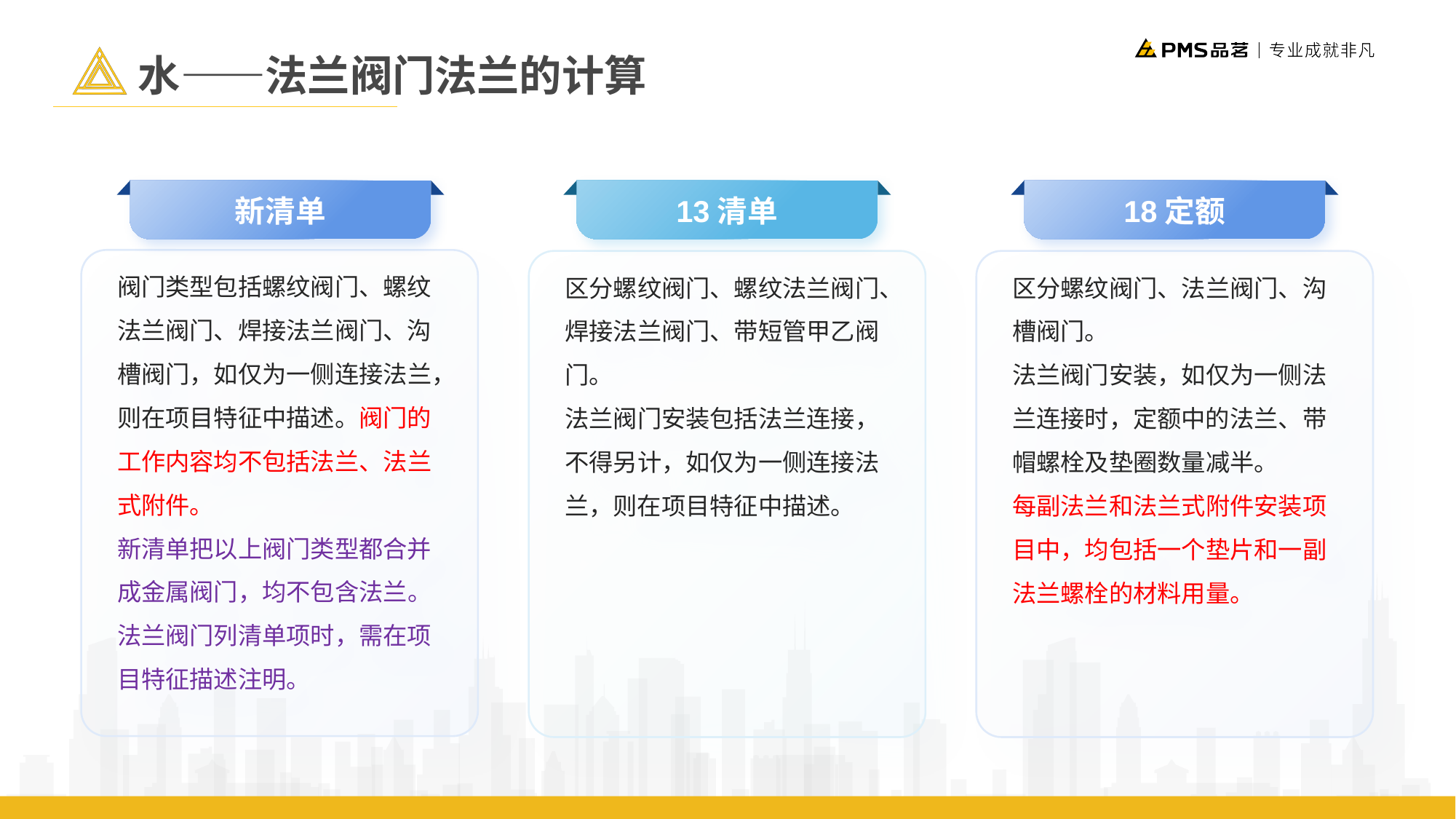

水——法兰阀门法兰的计算

新清单

13清单

18定额

阀门类型包括螺纹阀门、螺纹法兰阀门、焊接法兰阀门、沟槽阀门，如仅为一侧连接法兰，则在项目特征中描述。阀门的工作内容均不包括法兰、法兰式附件。
新清单把以上阀门类型都合并成金属阀门，均不包含法兰。法兰阀门列清单项时，需在项目特征描述注明。

区分螺纹阀门、螺纹法兰阀门、焊接法兰阀门、带短管甲乙阀门。
法兰阀门安装包括法兰连接，不得另计，如仅为一侧连接法兰，则在项目特征中描述。
区分螺纹阀门、法兰阀门、沟槽阀门。
法兰阀门安装，如仅为一侧法兰连接时，定额中的法兰、带帽螺栓及垫圈数量减半。
每副法兰和法兰式附件安装项目中，均包括一个垫片和一副法兰螺栓的材料用量。